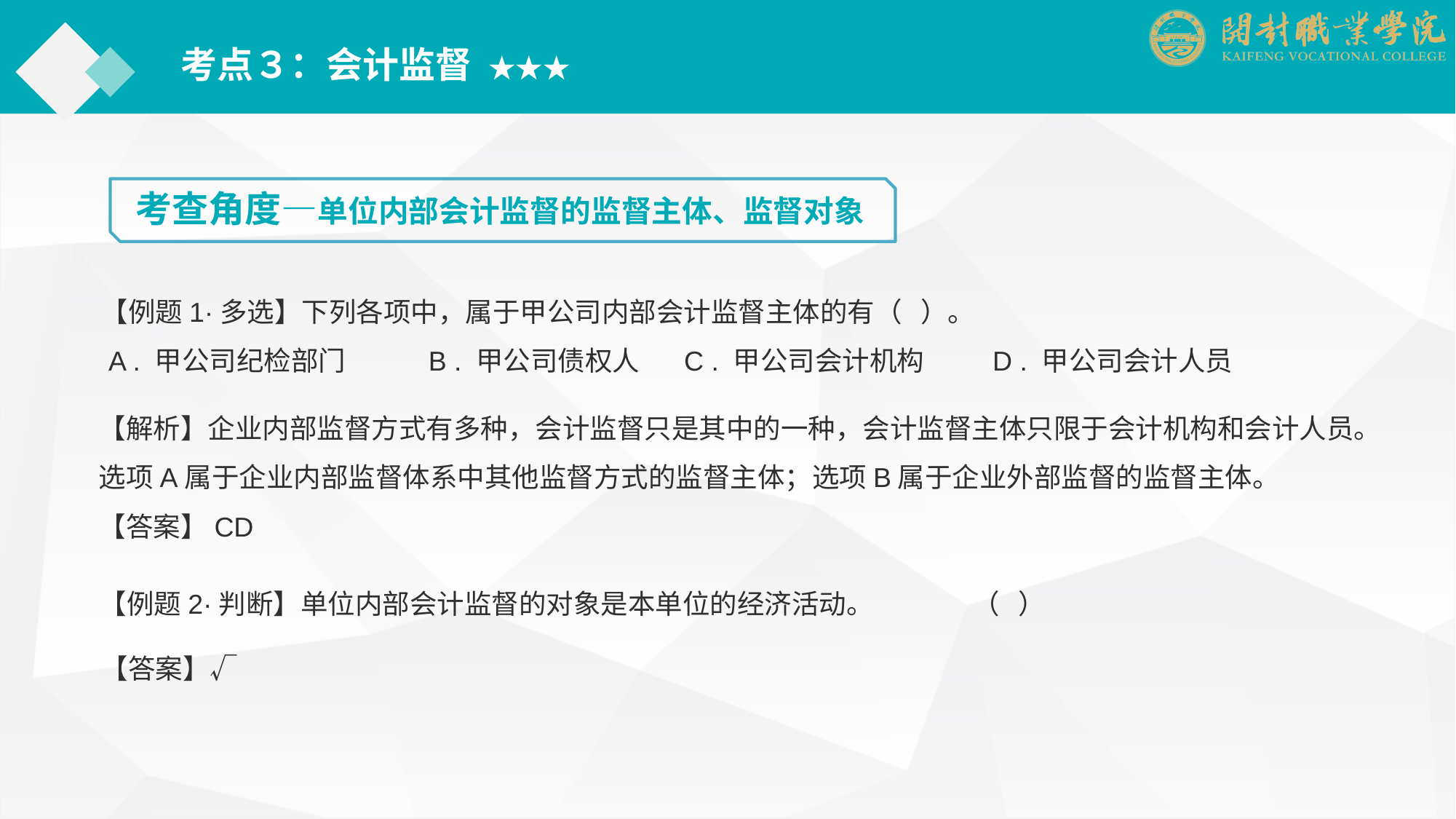

考点３：会计监督  ★★★
考查角度—单位内部会计监督的监督主体、监督对象

【例题1·多选】下列各项中，属于甲公司内部会计监督主体的有（   ）。
 A . 甲公司纪检部门	B . 甲公司债权人	     C . 甲公司会计机构          D . 甲公司会计人员
【解析】企业内部监督方式有多种，会计监督只是其中的一种，会计监督主体只限于会计机构和会计人员。选项A属于企业内部监督体系中其他监督方式的监督主体；选项B属于企业外部监督的监督主体。
【答案】CD
【例题2·判断】单位内部会计监督的对象是本单位的经济活动。	（   ）
【答案】√